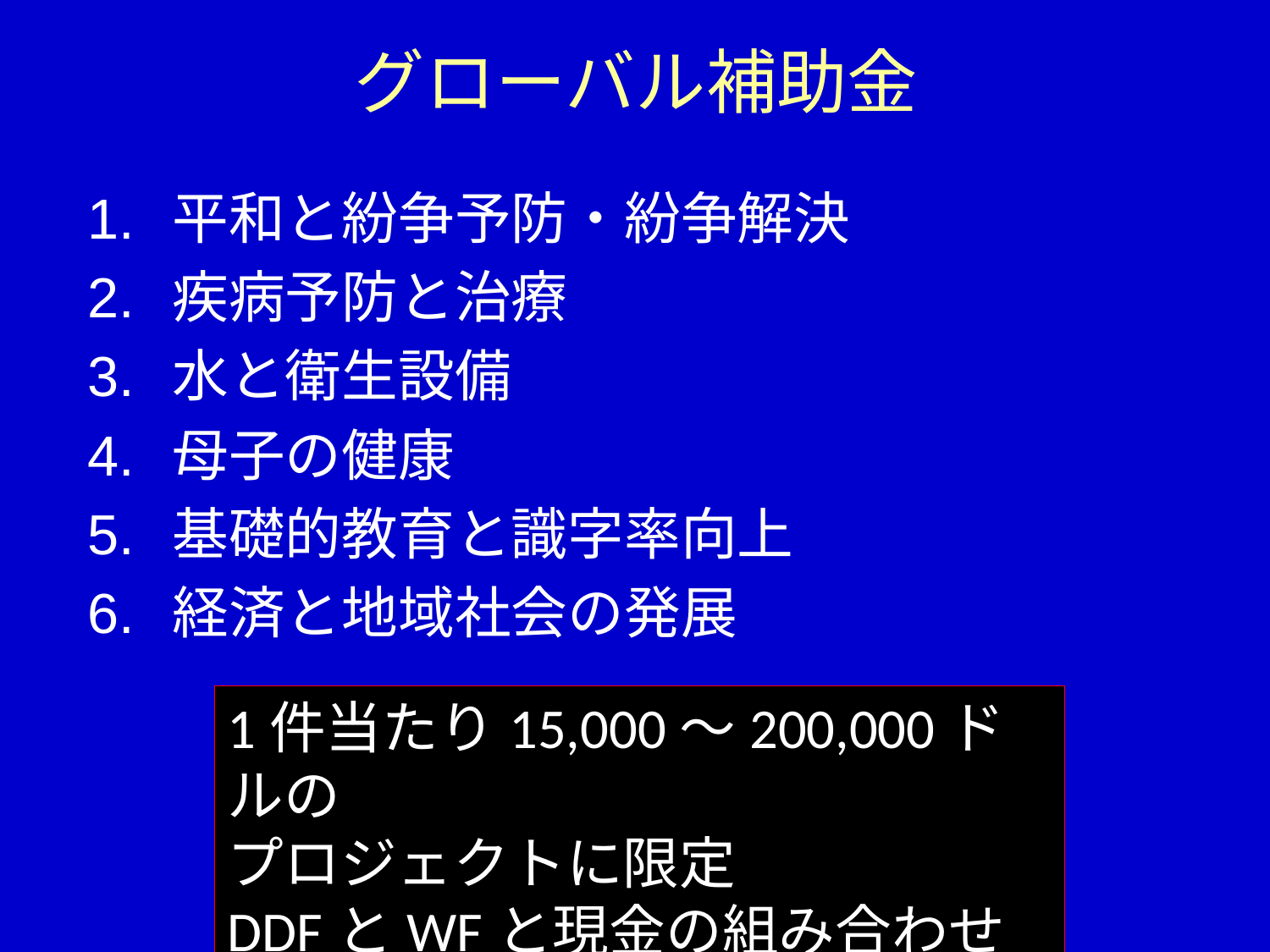

# グローバル補助金
平和と紛争予防・紛争解決
疾病予防と治療
水と衛生設備
母子の健康
基礎的教育と識字率向上
経済と地域社会の発展

1件当たり15,000～200,000ドルの
プロジェクトに限定
DDFとWFと現金の組み合わせ